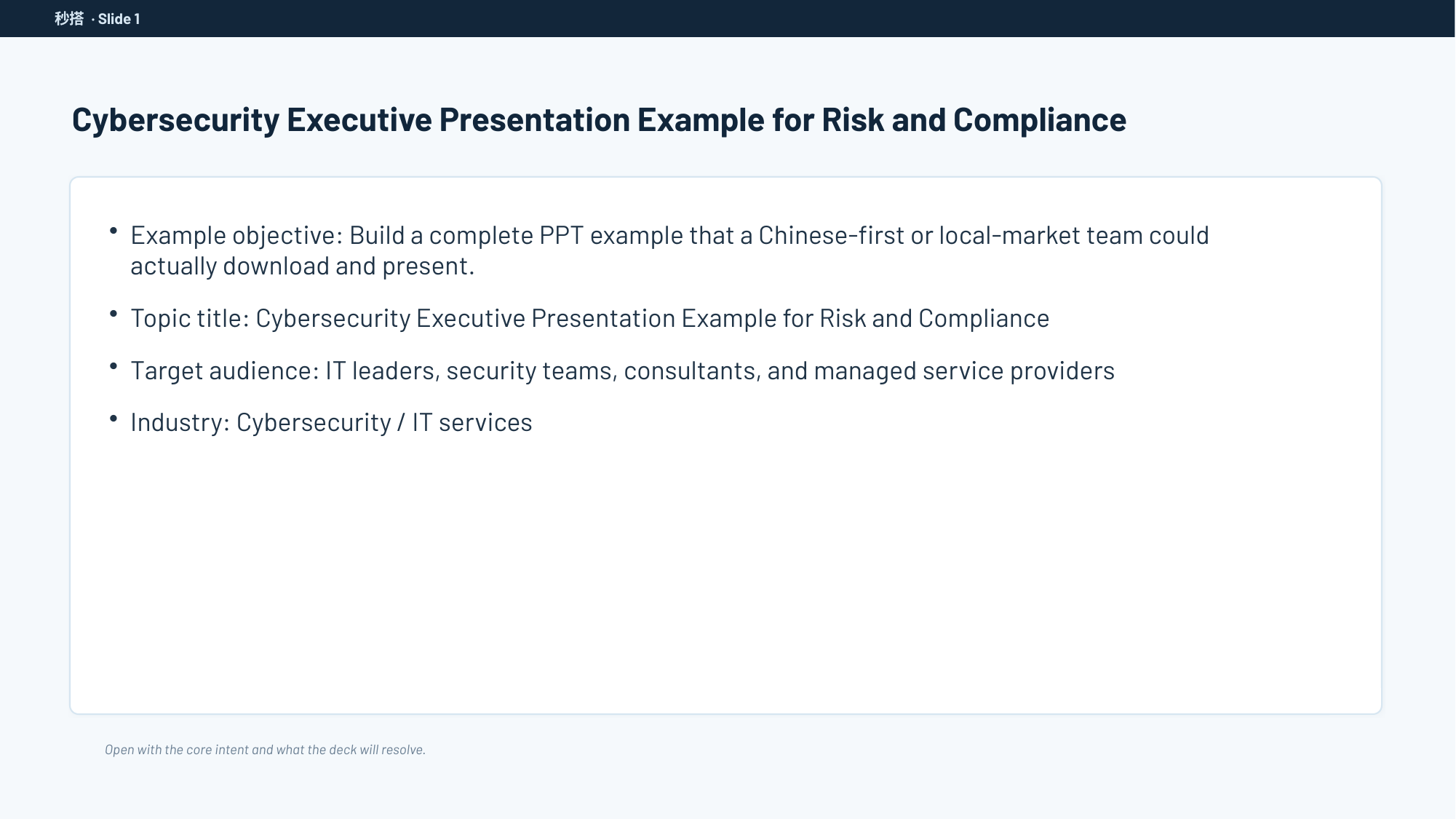

秒搭 · Slide 1
Cybersecurity Executive Presentation Example for Risk and Compliance

Example objective: Build a complete PPT example that a Chinese-first or local-market team could actually download and present.
Topic title: Cybersecurity Executive Presentation Example for Risk and Compliance
Target audience: IT leaders, security teams, consultants, and managed service providers
Industry: Cybersecurity / IT services
Open with the core intent and what the deck will resolve.